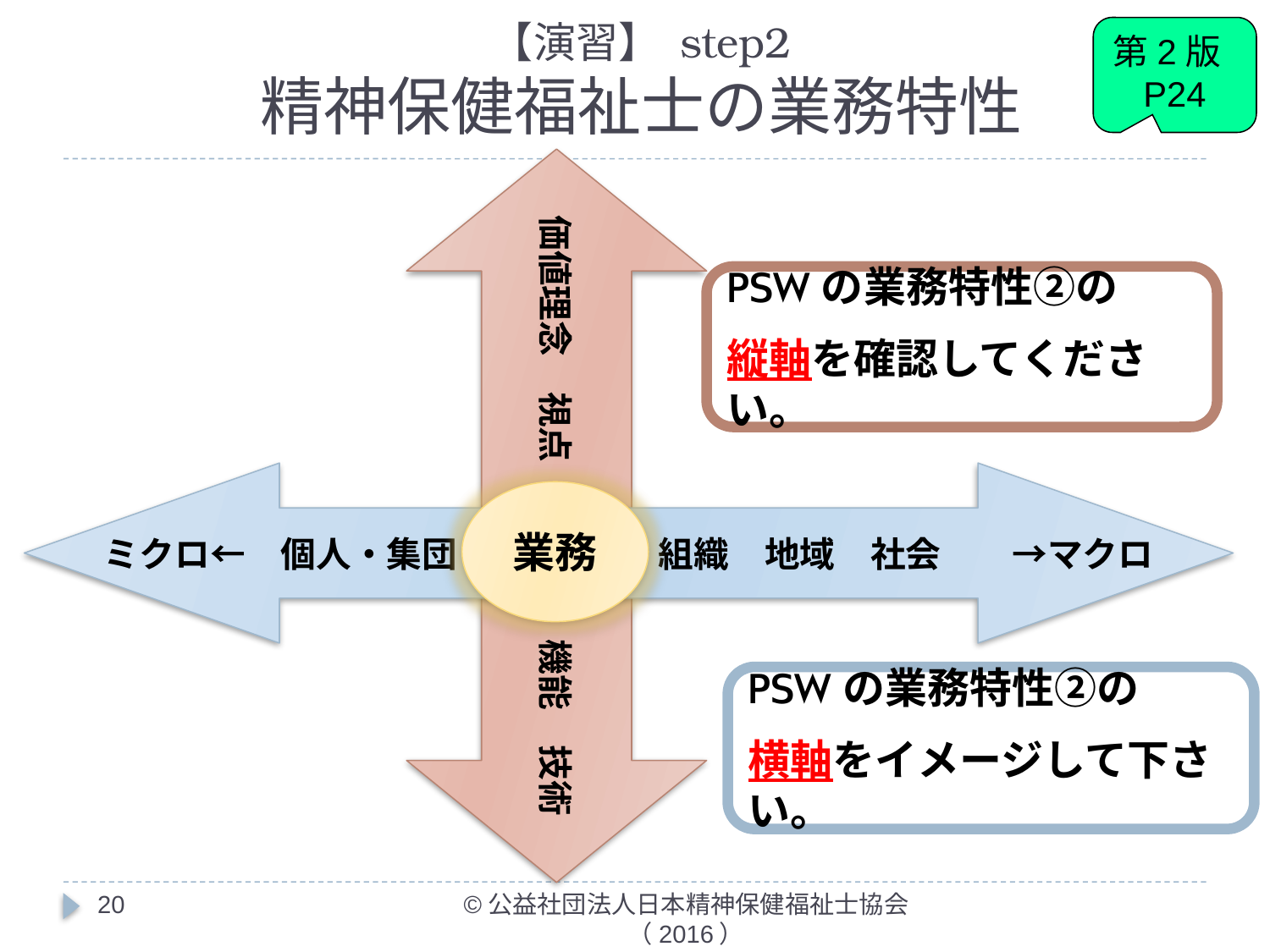

# 【演習】 step2 精神保健福祉士の業務特性
第2版
P24
価値理念　視点　　　　　機能　技術

PSWの業務特性②の
縦軸を確認してください。
ミクロ←　個人・集団　　　　　   組織　地域　社会　　→マクロ
業務
PSWの業務特性②の
横軸をイメージして下さい。

20
©公益社団法人日本精神保健福祉士協会（2016）